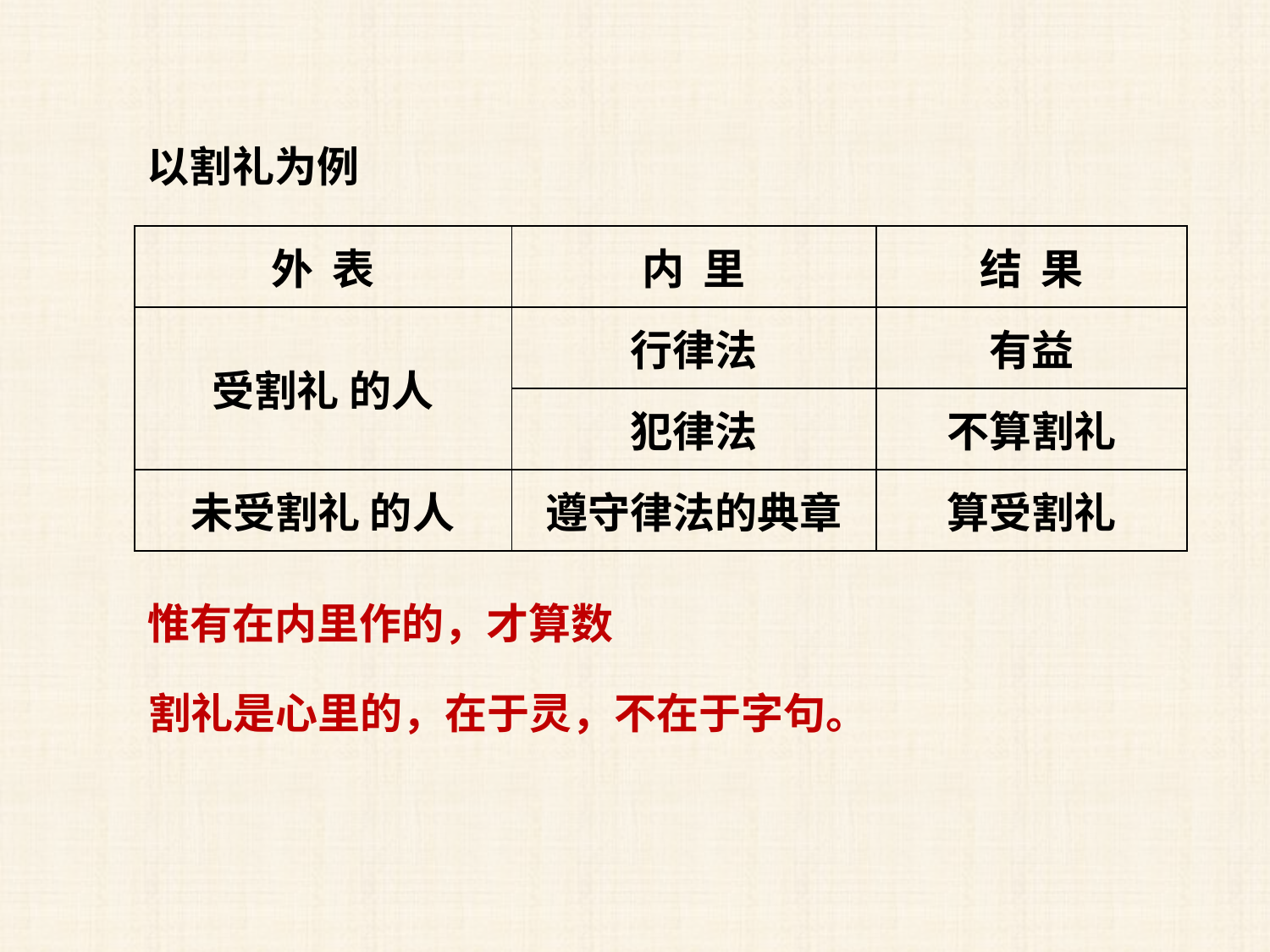

以割礼为例
| 外 表 | 内 里 | 结 果 |
| --- | --- | --- |
| 受割礼 的人 | 行律法 | 有益 |
|  | 犯律法 | 不算割礼 |
| 未受割礼 的人 | 遵守律法的典章 | 算受割礼 |
惟有在内里作的，才算数
割礼是心里的，在于灵，不在于字句。